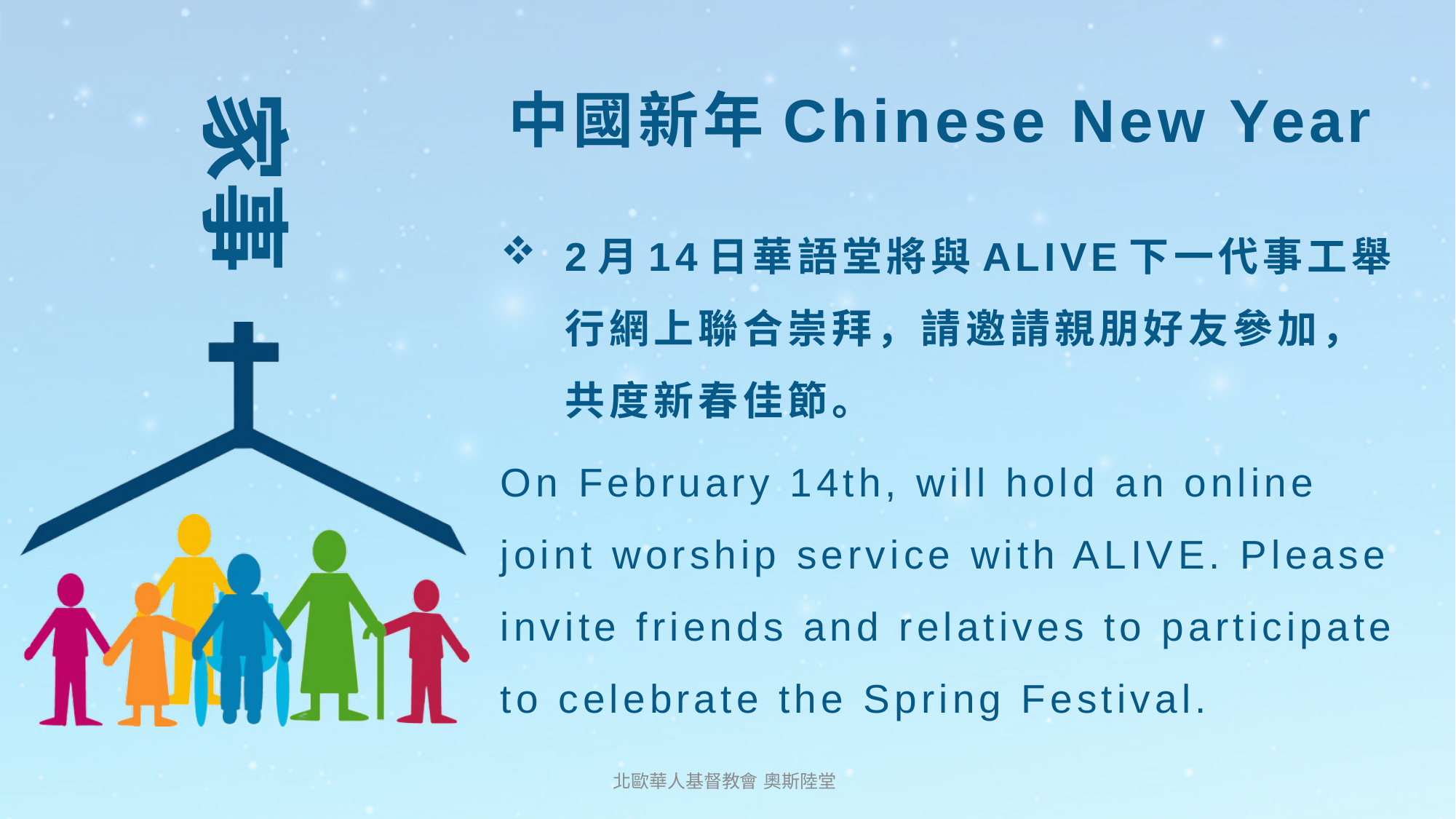

# 中國新年Chinese New Year
2月14日華語堂將與ALIVE下一代事工舉行網上聯合崇拜，請邀請親朋好友參加，共度新春佳節。
On February 14th, will hold an online joint worship service with ALIVE. Please invite friends and relatives to participate to celebrate the Spring Festival.
北歐華人基督教會 奧斯陸堂